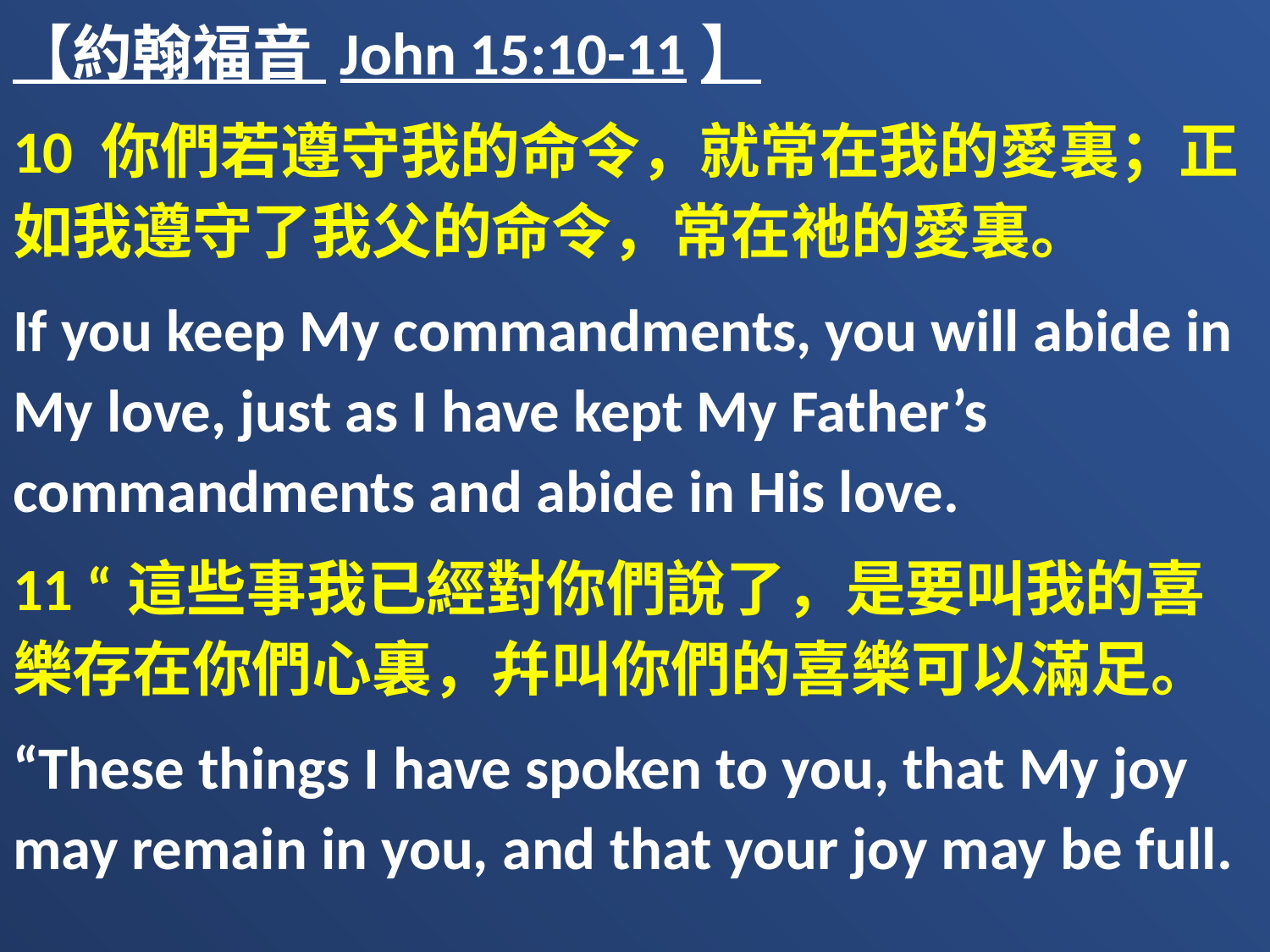

【約翰福音 John 15:10-11】
10 你們若遵守我的命令，就常在我的愛裏；正如我遵守了我父的命令，常在祂的愛裏。
If you keep My commandments, you will abide in My love, just as I have kept My Father’s commandments and abide in His love.
11 “這些事我已經對你們說了，是要叫我的喜樂存在你們心裏，幷叫你們的喜樂可以滿足。
“These things I have spoken to you, that My joy may remain in you, and that your joy may be full.